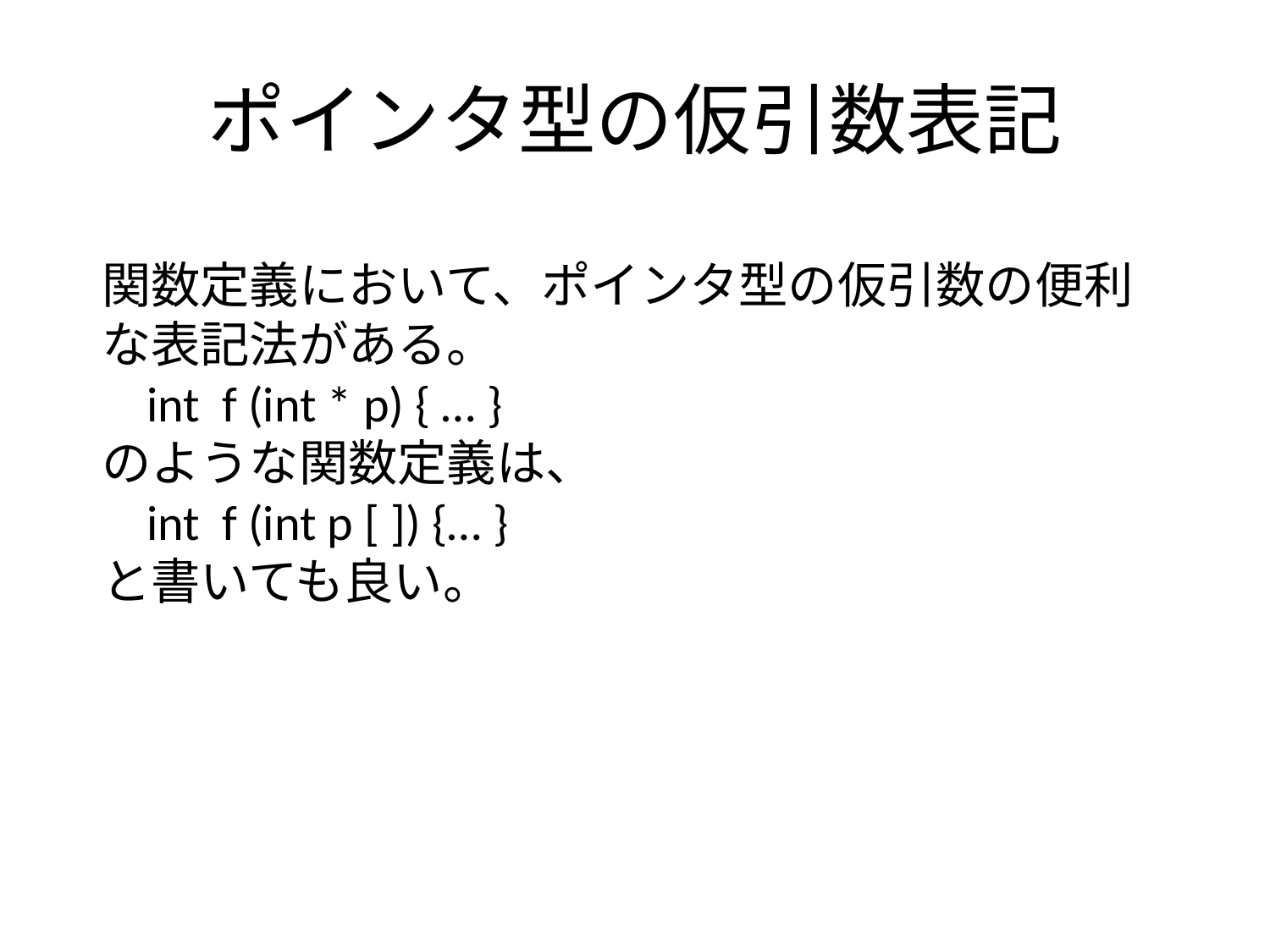

# ポインタ型の仮引数表記
関数定義において、ポインタ型の仮引数の便利な表記法がある。
    int  f (int * p) { … }
のような関数定義は、
    int  f (int p [ ]) {… }
と書いても良い。